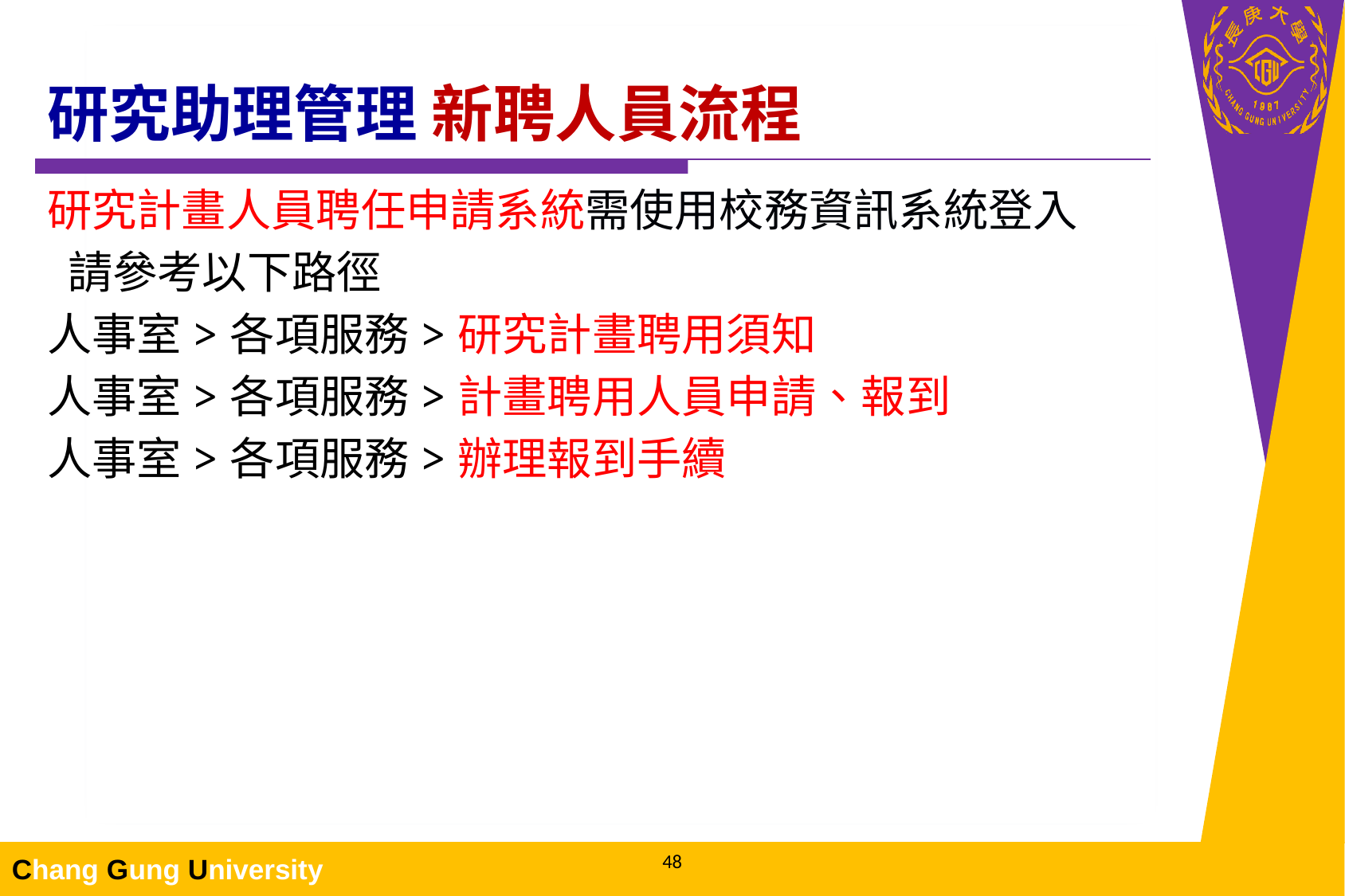

# 研究助理管理 新聘人員流程
研究計畫人員聘任申請系統需使用校務資訊系統登入
 請參考以下路徑
人事室>各項服務>研究計畫聘用須知
人事室>各項服務>計畫聘用人員申請、報到
人事室>各項服務>辦理報到手續
48